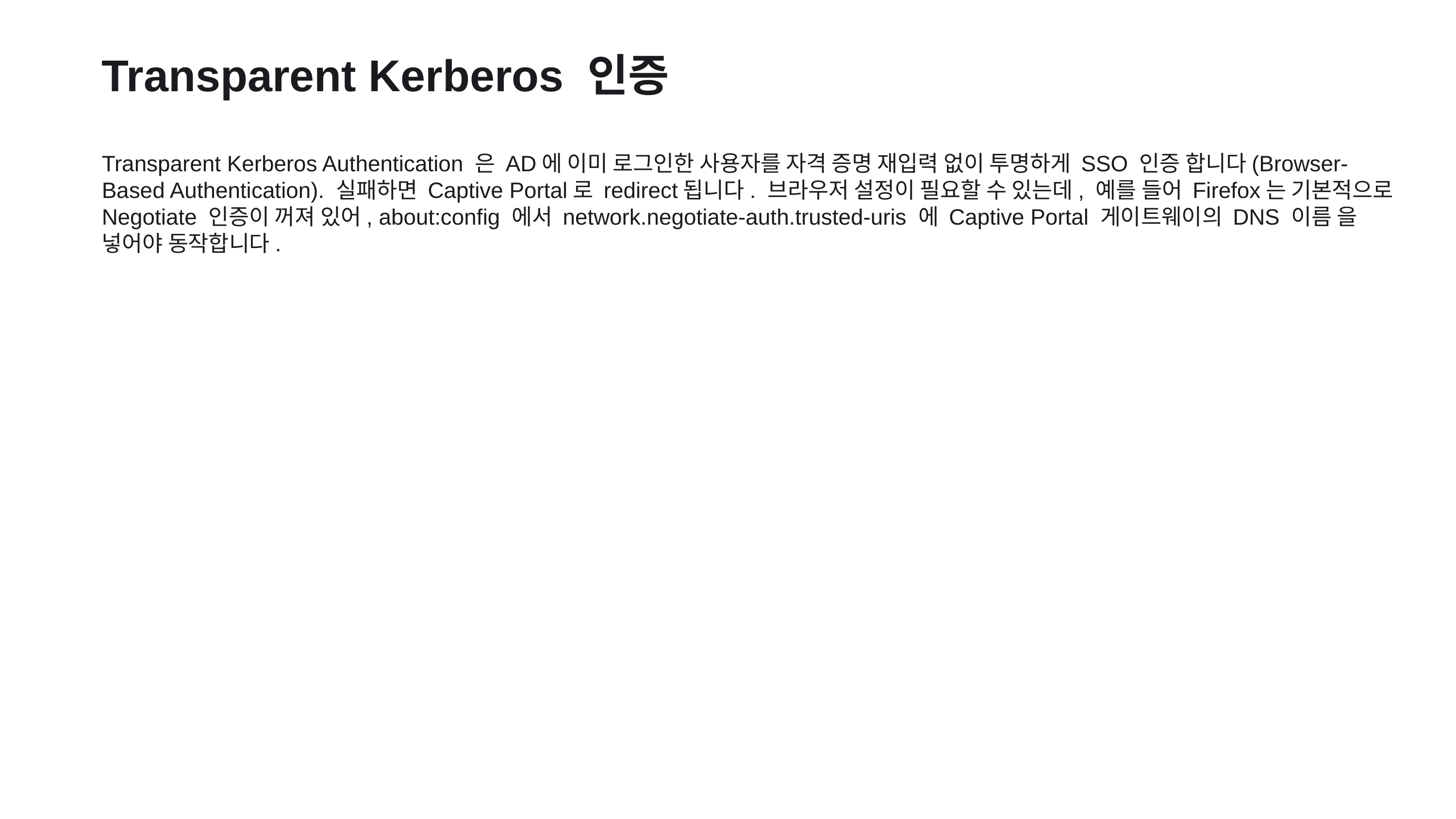

Transparent Kerberos 인증
Transparent Kerberos Authentication 은 AD에 이미 로그인한 사용자를 자격 증명 재입력 없이 투명하게 SSO 인증 합니다(Browser-Based Authentication). 실패하면 Captive Portal로 redirect됩니다. 브라우저 설정이 필요할 수 있는데, 예를 들어 Firefox는 기본적으로 Negotiate 인증이 꺼져 있어, about:config 에서 network.negotiate-auth.trusted-uris 에 Captive Portal 게이트웨이의 DNS 이름 을 넣어야 동작합니다.